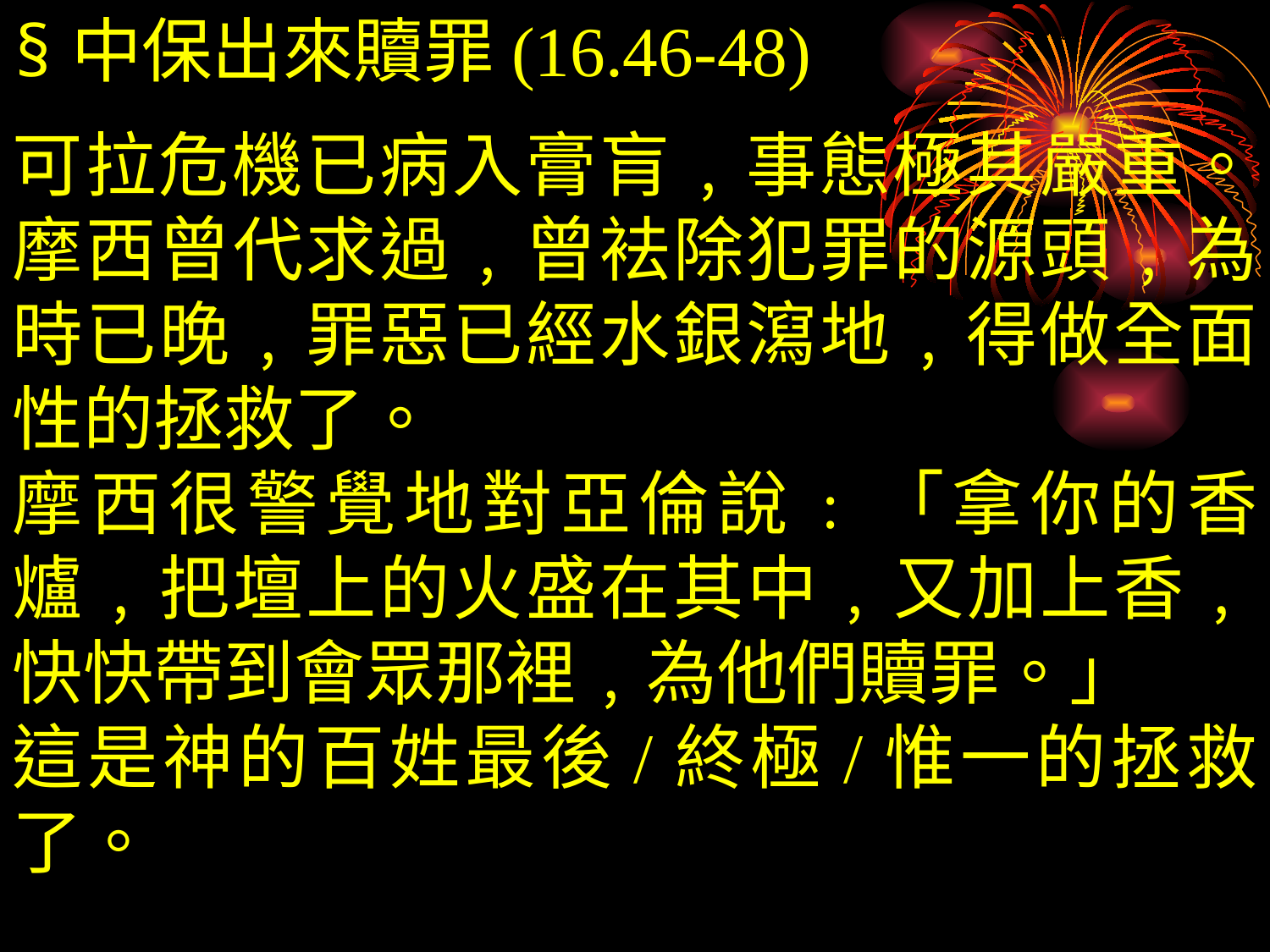

§中保出來贖罪(16.46-48)

可拉危機已病入膏肓﹐事態極其嚴重。摩西曾代求過﹐曾袪除犯罪的源頭﹐為時已晚﹐罪惡已經水銀瀉地﹐得做全面性的拯救了。
摩西很警覺地對亞倫說﹕「拿你的香爐﹐把壇上的火盛在其中﹐又加上香﹐快快帶到會眾那裡﹐為他們贖罪。」
這是神的百姓最後/終極/惟一的拯救了。